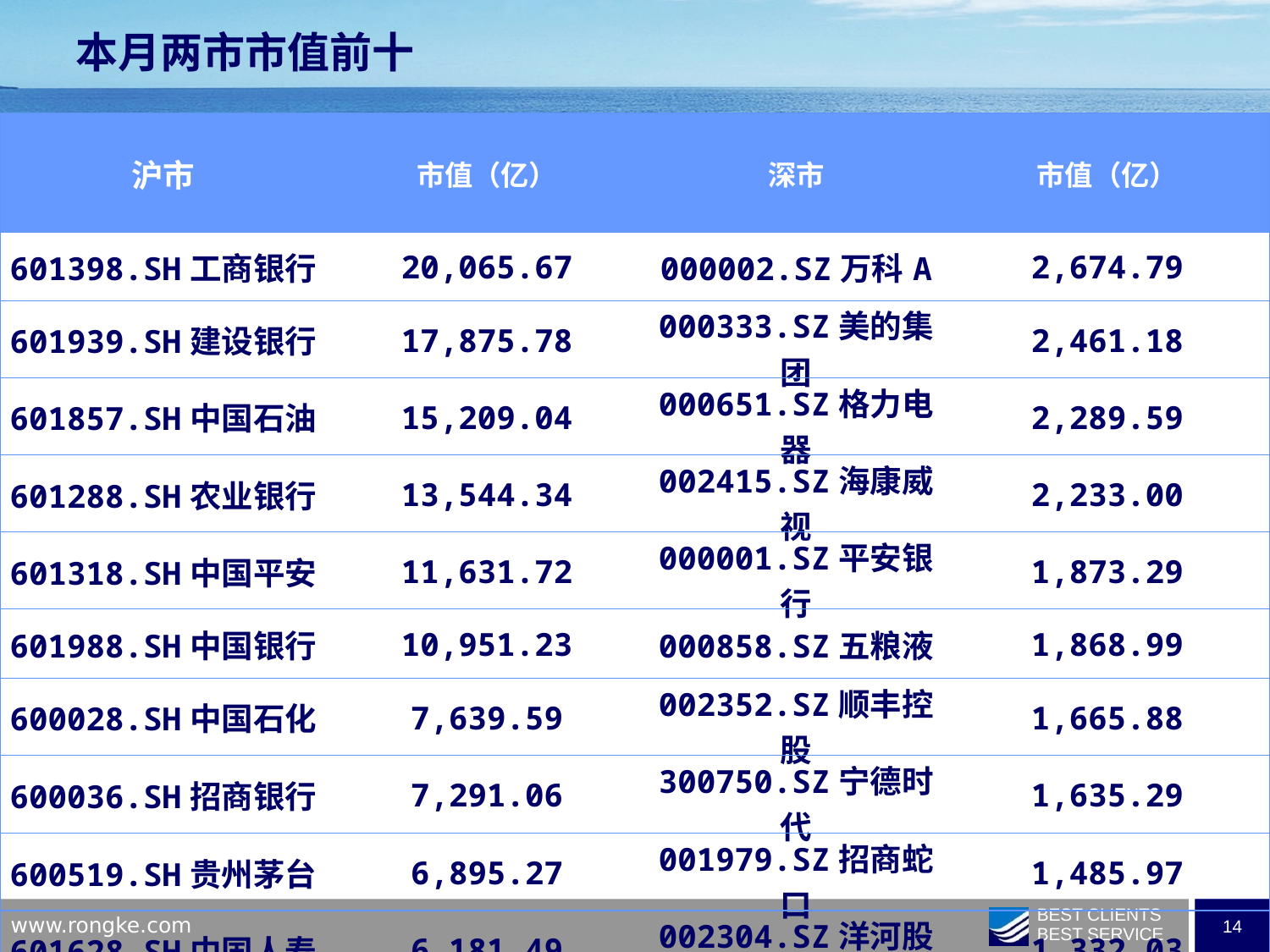

本月两市市值前十
| 沪市 | 市值（亿） | 深市 | 市值（亿） |
| --- | --- | --- | --- |
| 601398.SH工商银行 | 20,065.67 | 000002.SZ万科A | 2,674.79 |
| 601939.SH建设银行 | 17,875.78 | 000333.SZ美的集团 | 2,461.18 |
| 601857.SH中国石油 | 15,209.04 | 000651.SZ格力电器 | 2,289.59 |
| 601288.SH农业银行 | 13,544.34 | 002415.SZ海康威视 | 2,233.00 |
| 601318.SH中国平安 | 11,631.72 | 000001.SZ平安银行 | 1,873.29 |
| 601988.SH中国银行 | 10,951.23 | 000858.SZ五粮液 | 1,868.99 |
| 600028.SH中国石化 | 7,639.59 | 002352.SZ顺丰控股 | 1,665.88 |
| 600036.SH招商银行 | 7,291.06 | 300750.SZ宁德时代 | 1,635.29 |
| 600519.SH贵州茅台 | 6,895.27 | 001979.SZ招商蛇口 | 1,485.97 |
| 601628.SH中国人寿 | 6,181.49 | 002304.SZ洋河股份 | 1,332.03 |
|  |  |  |  |